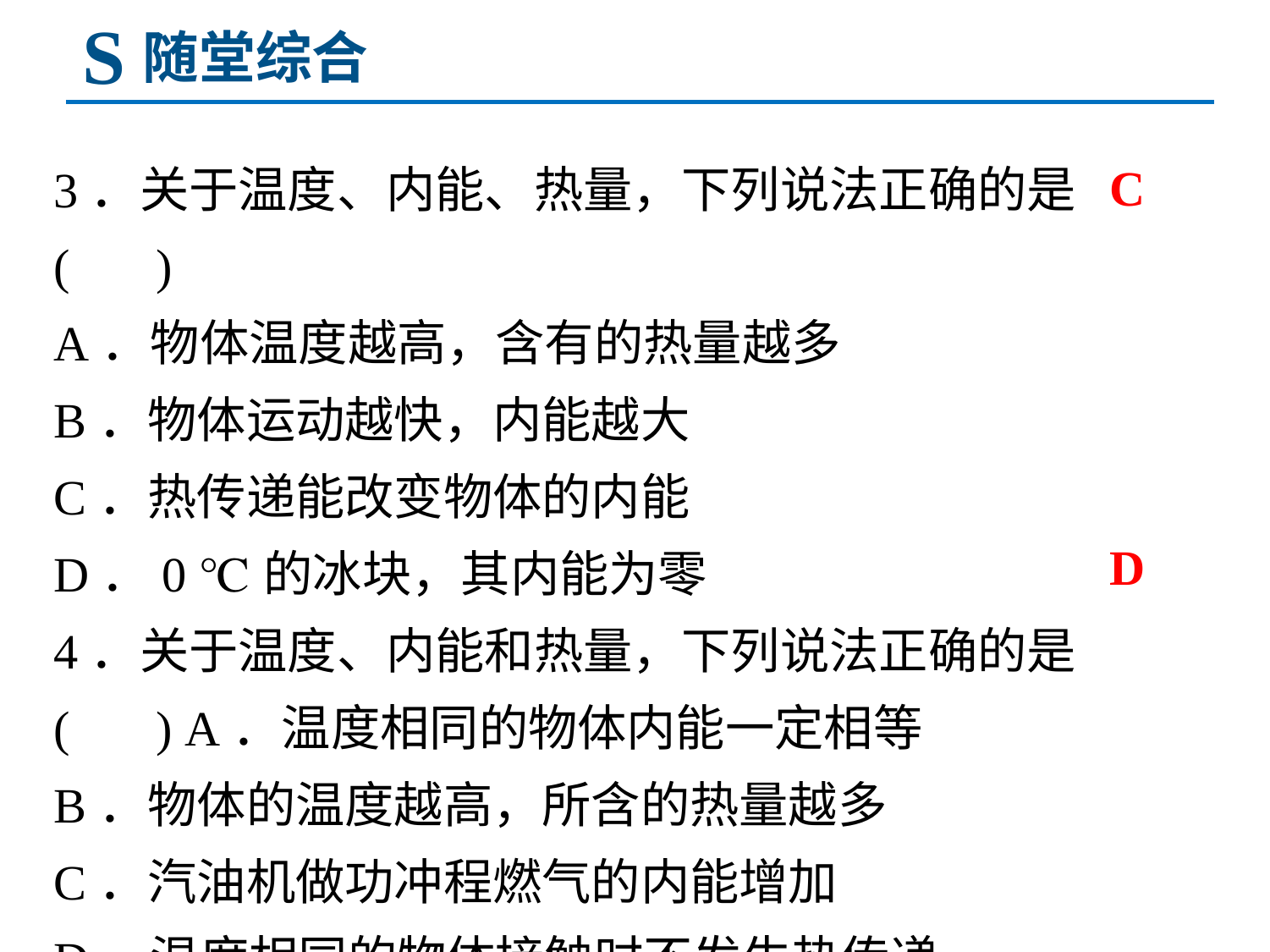

S
随堂综合
3．关于温度、内能、热量，下列说法正确的是(       )
A．物体温度越高，含有的热量越多
B．物体运动越快，内能越大
C．热传递能改变物体的内能
D．0 ℃的冰块，其内能为零
4．关于温度、内能和热量，下列说法正确的是(       ) A．温度相同的物体内能一定相等
B．物体的温度越高，所含的热量越多
C．汽油机做功冲程燃气的内能增加
D．温度相同的物体接触时不发生热传递
C
D